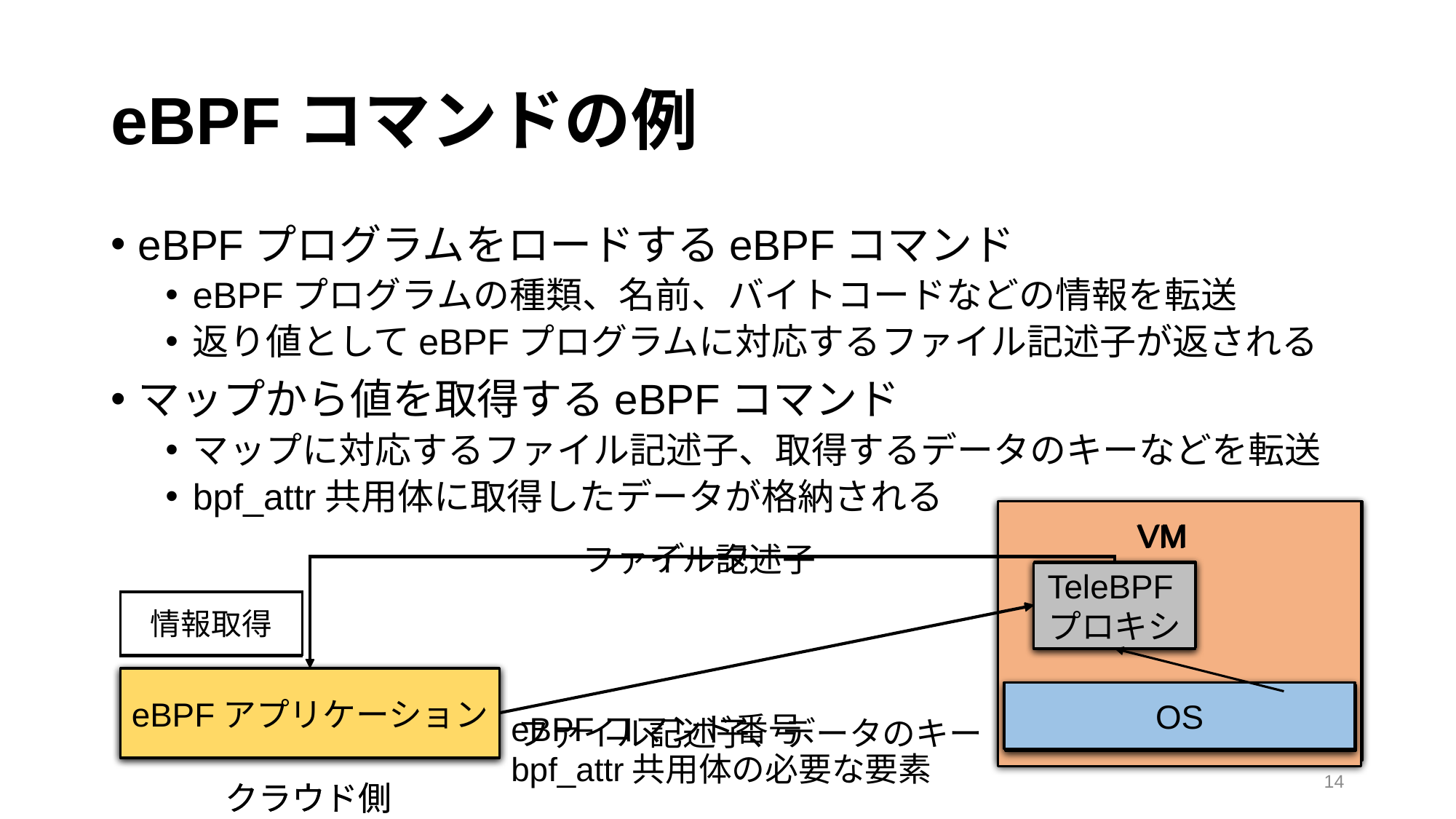

# eBPFコマンドの例
eBPFプログラムをロードするeBPFコマンド
eBPFプログラムの種類、名前、バイトコードなどの情報を転送
返り値としてeBPFプログラムに対応するファイル記述子が返される
マップから値を取得するeBPFコマンド
マップに対応するファイル記述子、取得するデータのキーなどを転送
bpf_attr共用体に取得したデータが格納される

VM
VM
データ
ファイル記述子
TeleBPFプロキシ
TeleBPFプロキシ
情報取得
ロード
eBPFアプリケーション
eBPFアプリケーション
OS
OS
マップ
eBPFコマンド番号、
bpf_attr共用体の必要な要素
ファイル記述子、データのキー
14
クラウド側
クラウド側